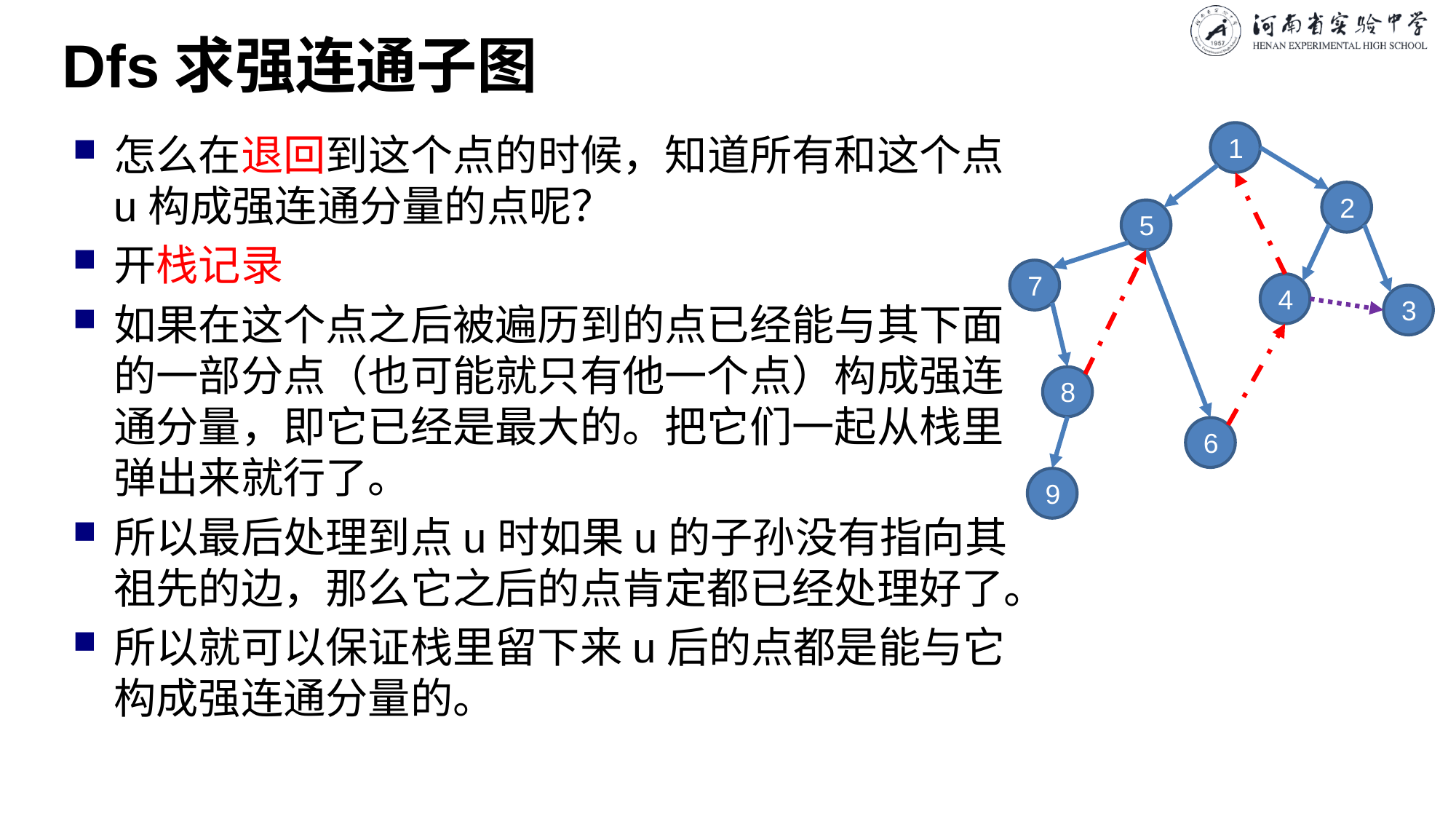

# Dfs求强连通子图
怎么在退回到这个点的时候，知道所有和这个点u构成强连通分量的点呢？
开栈记录
如果在这个点之后被遍历到的点已经能与其下面的一部分点（也可能就只有他一个点）构成强连通分量，即它已经是最大的。把它们一起从栈里弹出来就行了。
所以最后处理到点u时如果u的子孙没有指向其祖先的边，那么它之后的点肯定都已经处理好了。
所以就可以保证栈里留下来u后的点都是能与它构成强连通分量的。
1
2
5
7
4
3
8
6
9